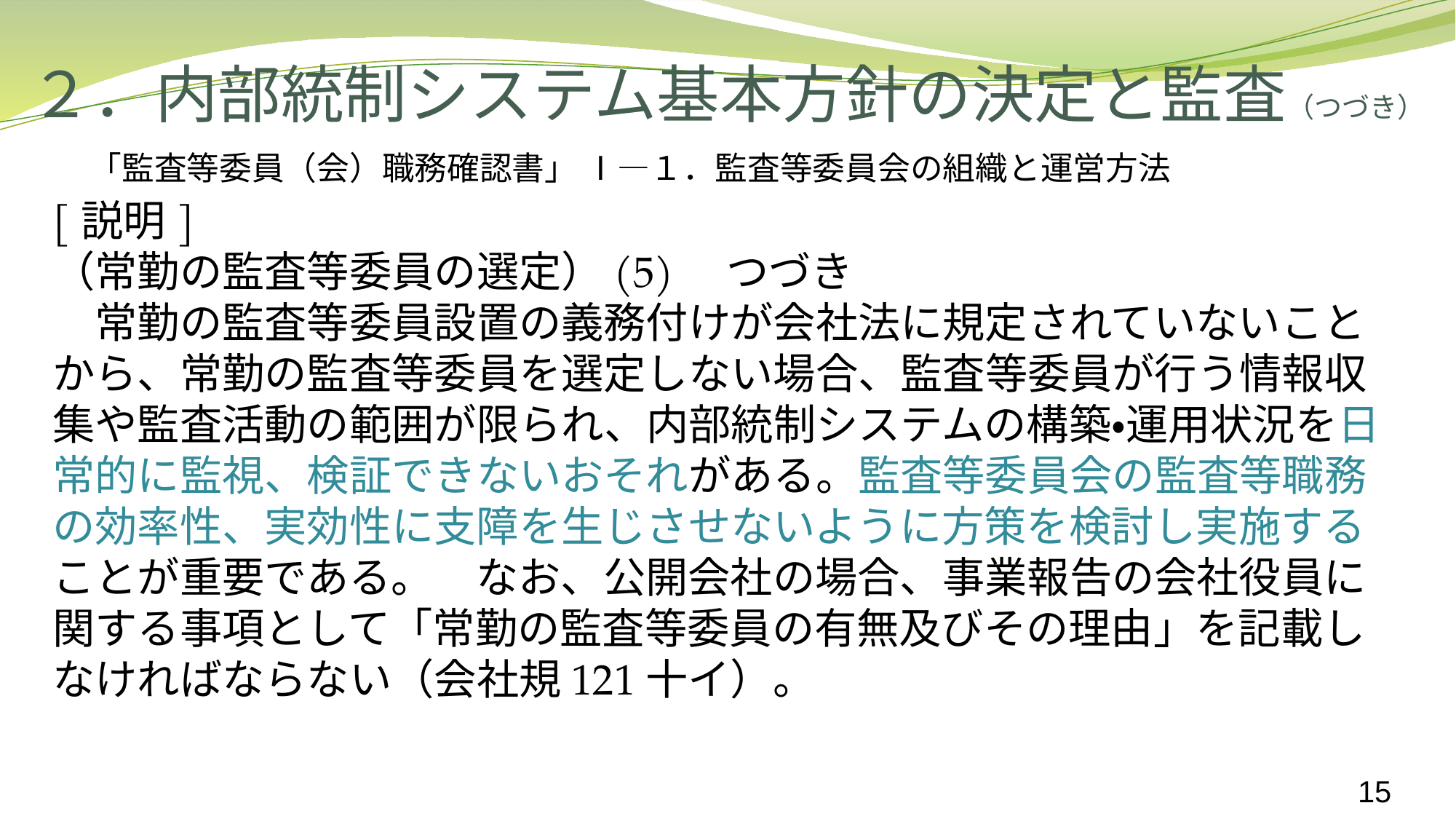

# ２．内部統制システム基本方針の決定と監査（つづき）
  「監査等委員（会）職務確認書」 Ⅰ―１．監査等委員会の組織と運営方法

[説明]
（常勤の監査等委員の選定）(5)　つづき
　常勤の監査等委員設置の義務付けが会社法に規定されていないことから、常勤の監査等委員を選定しない場合、監査等委員が行う情報収集や監査活動の範囲が限られ、内部統制システムの構築・運用状況を日常的に監視、検証できないおそれがある。監査等委員会の監査等職務の効率性、実効性に支障を生じさせないように方策を検討し実施することが重要である。　なお、公開会社の場合、事業報告の会社役員に関する事項として「常勤の監査等委員の有無及びその理由」を記載しなければならない（会社規121十イ）。

15